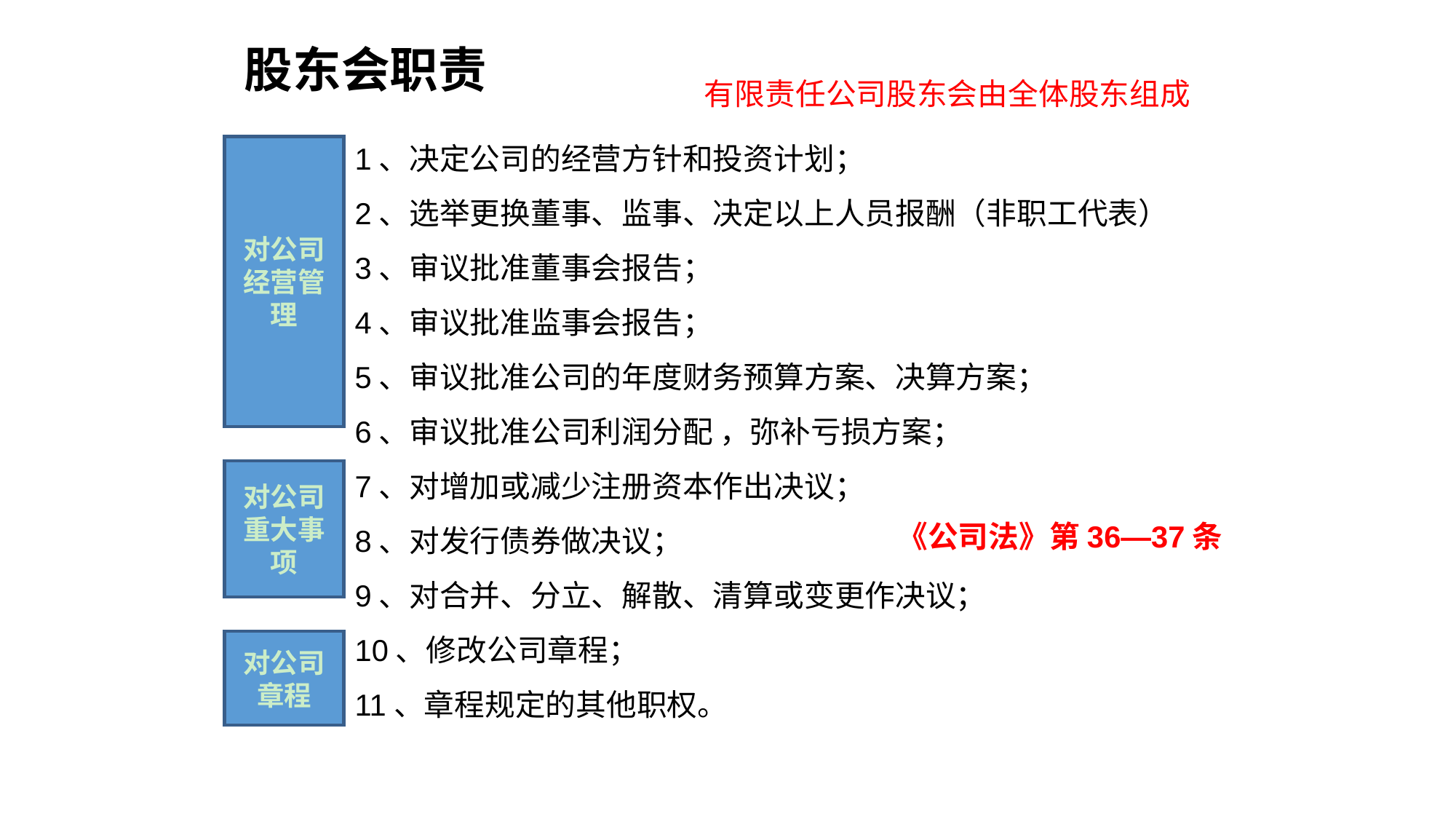

股东会职责
有限责任公司股东会由全体股东组成
1、决定公司的经营方针和投资计划；
2、选举更换董事、监事、决定以上人员报酬（非职工代表）
3、审议批准董事会报告；
4、审议批准监事会报告；
5、审议批准公司的年度财务预算方案、决算方案；
6、审议批准公司利润分配 ，弥补亏损方案；
7、对增加或减少注册资本作出决议；
8、对发行债券做决议；
9、对合并、分立、解散、清算或变更作决议；
10、修改公司章程；
11、章程规定的其他职权。
对公司经营管理
对公司重大事项
《公司法》第36—37条
对公司章程